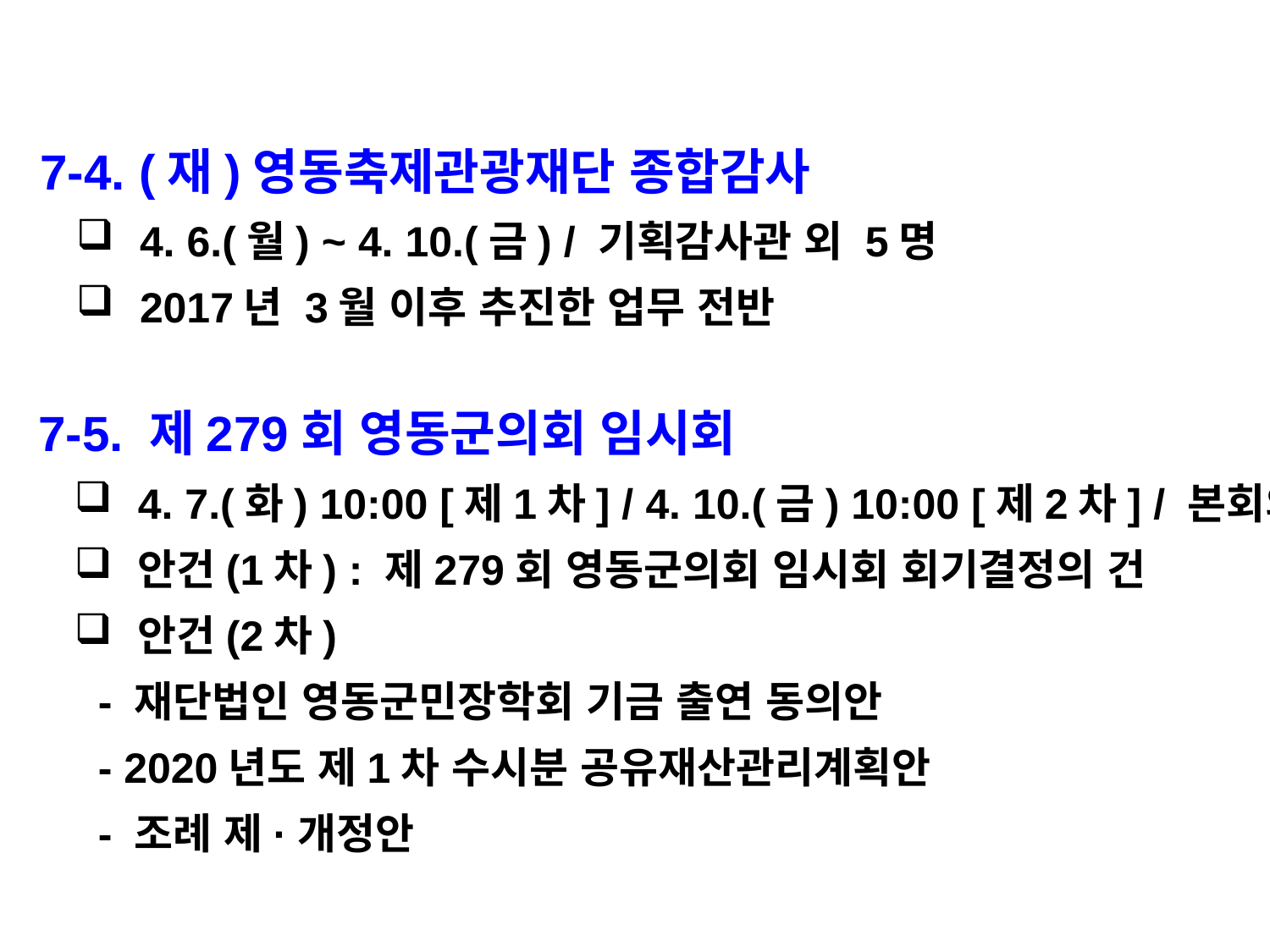

7-4. (재)영동축제관광재단 종합감사
4. 6.(월) ~ 4. 10.(금) / 기획감사관 외 5명
2017년 3월 이후 추진한 업무 전반

  7-5. 제279회 영동군의회 임시회
4. 7.(화) 10:00 [제1차] / 4. 10.(금) 10:00 [제2차] / 본회의장
안건(1차) : 제279회 영동군의회 임시회 회기결정의 건
안건(2차)
  - 재단법인 영동군민장학회 기금 출연 동의안
  - 2020년도 제1차 수시분 공유재산관리계획안
  - 조례 제·개정안